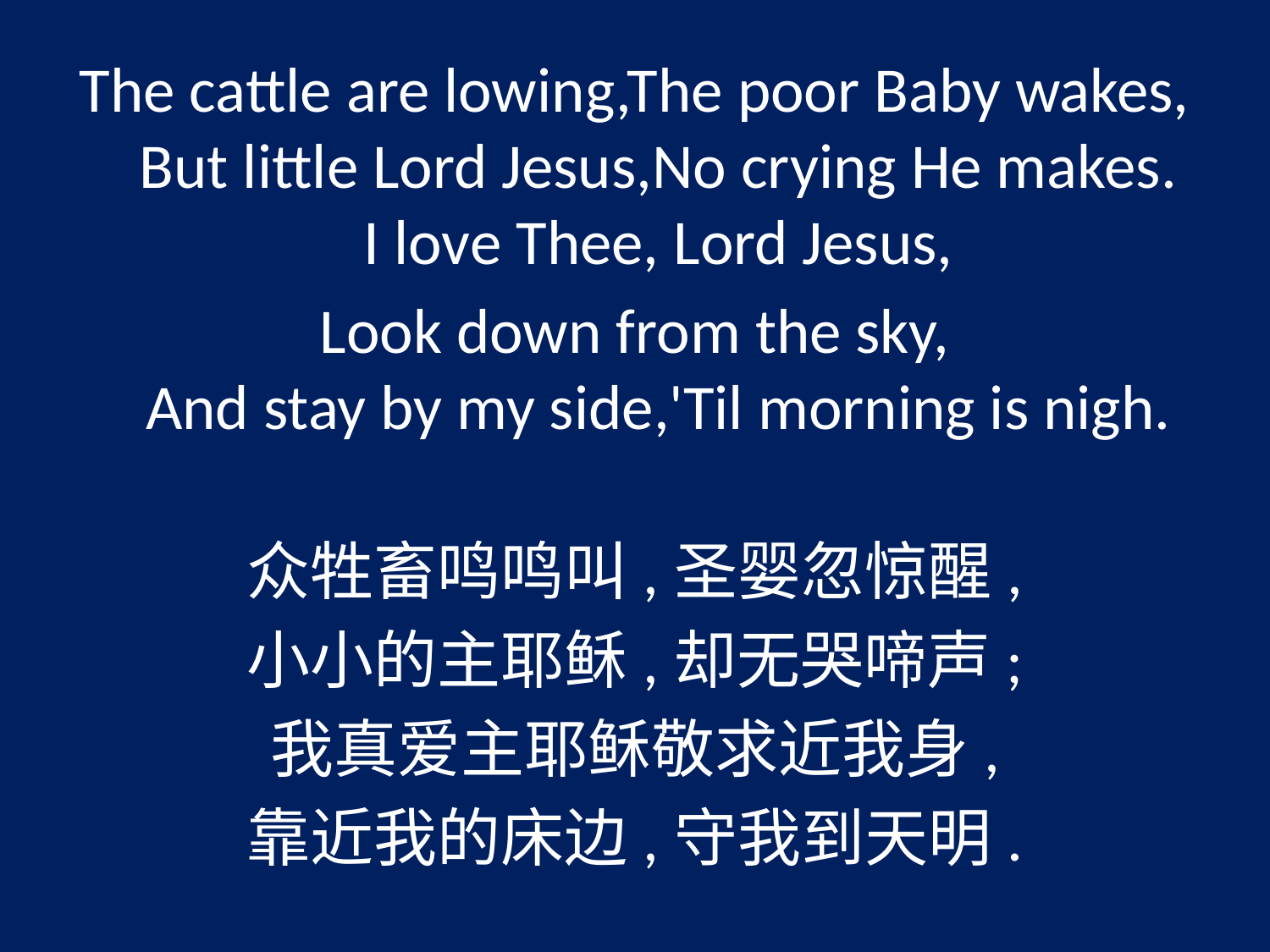

The cattle are lowing,The poor Baby wakes,
But little Lord Jesus,No crying He makes.
I love Thee, Lord Jesus,
Look down from the sky,
And stay by my side,'Til morning is nigh.
众牲畜鸣鸣叫,圣婴忽惊醒,
小小的主耶稣,却无哭啼声;
我真爱主耶稣敬求近我身,
靠近我的床边,守我到天明.